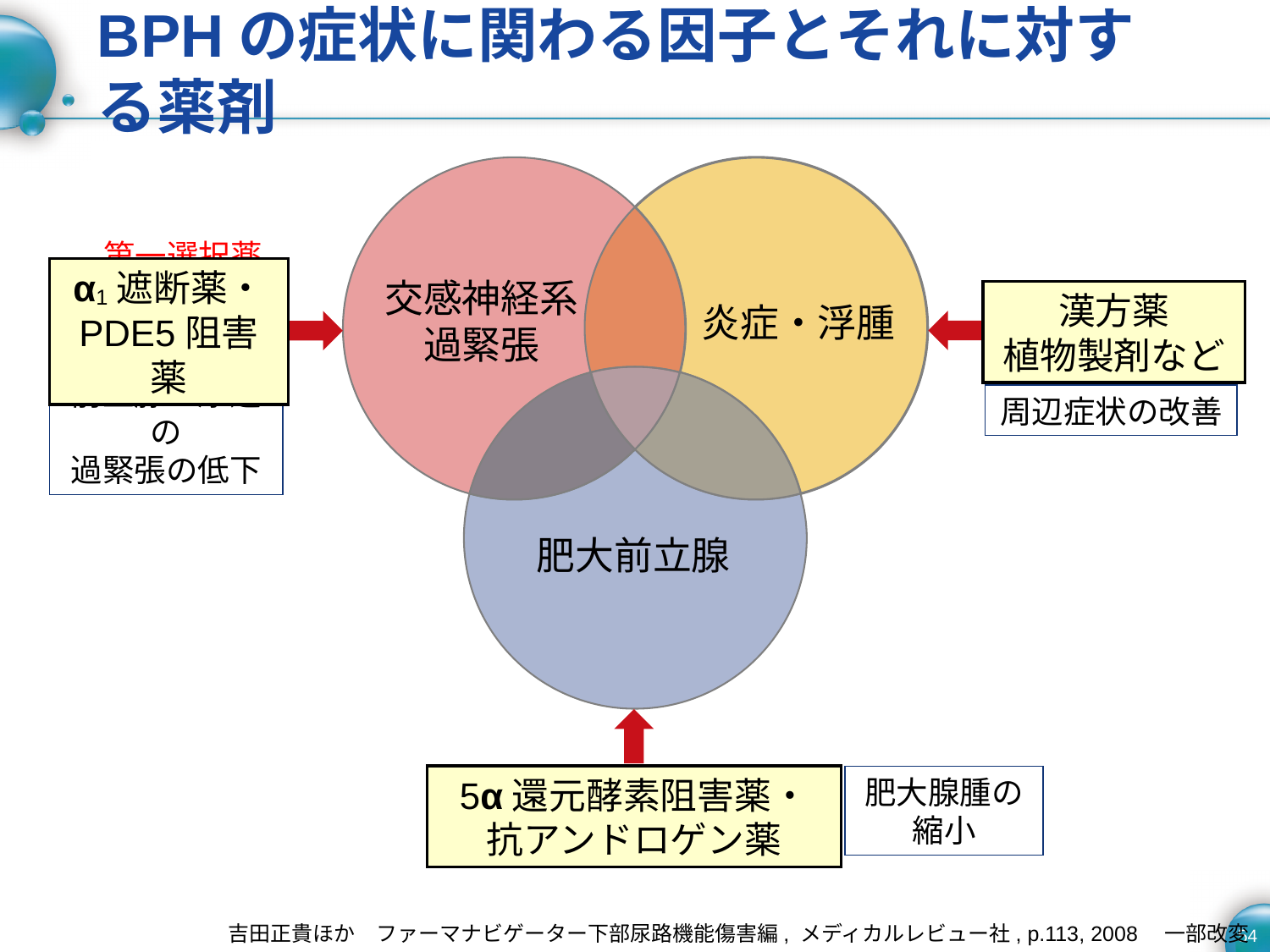

# BPHの症状に関わる因子とそれに対する薬剤

交感神経系
過緊張
炎症・浮腫
肥大前立腺

第一選択薬
漢方薬
植物製剤など
α1遮断薬・
PDE5阻害薬

周辺症状の改善
前立腺・尿道の
過緊張の低下

5α還元酵素阻害薬・
抗アンドロゲン薬
肥大腺腫の縮小
吉田正貴ほか　ファーマナビゲーター下部尿路機能傷害編, メディカルレビュー社, p.113, 2008　一部改変
54